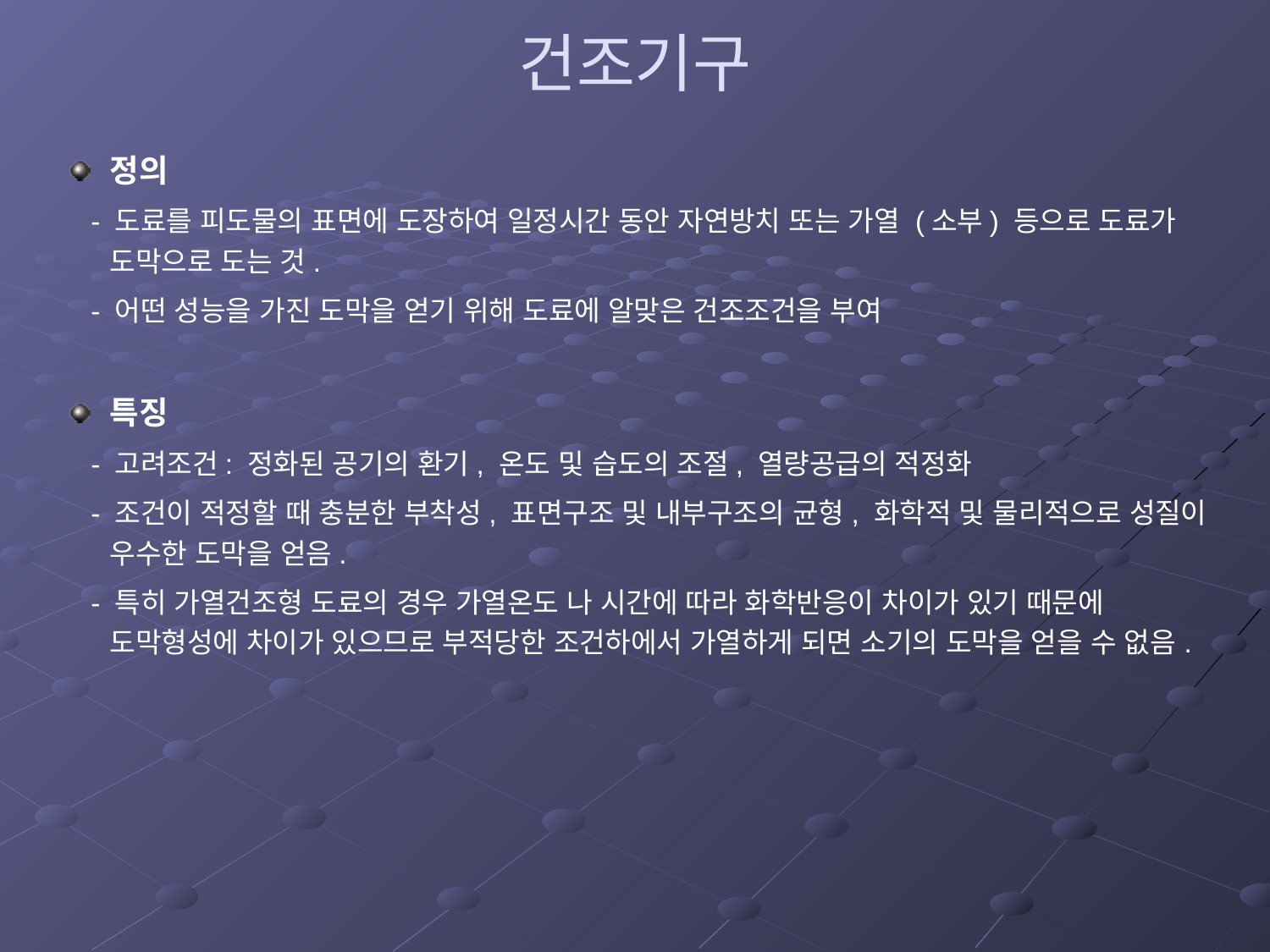

# 건조기구
정의
   - 도료를 피도물의 표면에 도장하여 일정시간 동안 자연방치 또는 가열 (소부) 등으로 도료가 도막으로 도는 것.
   - 어떤 성능을 가진 도막을 얻기 위해 도료에 알맞은 건조조건을 부여

특징
   - 고려조건: 정화된 공기의 환기, 온도 및 습도의 조절, 열량공급의 적정화
   - 조건이 적정할 때 충분한 부착성, 표면구조 및 내부구조의 균형, 화학적 및 물리적으로 성질이 우수한 도막을 얻음.
   - 특히 가열건조형 도료의 경우 가열온도 나 시간에 따라 화학반응이 차이가 있기 때문에 도막형성에 차이가 있으므로 부적당한 조건하에서 가열하게 되면 소기의 도막을 얻을 수 없음.